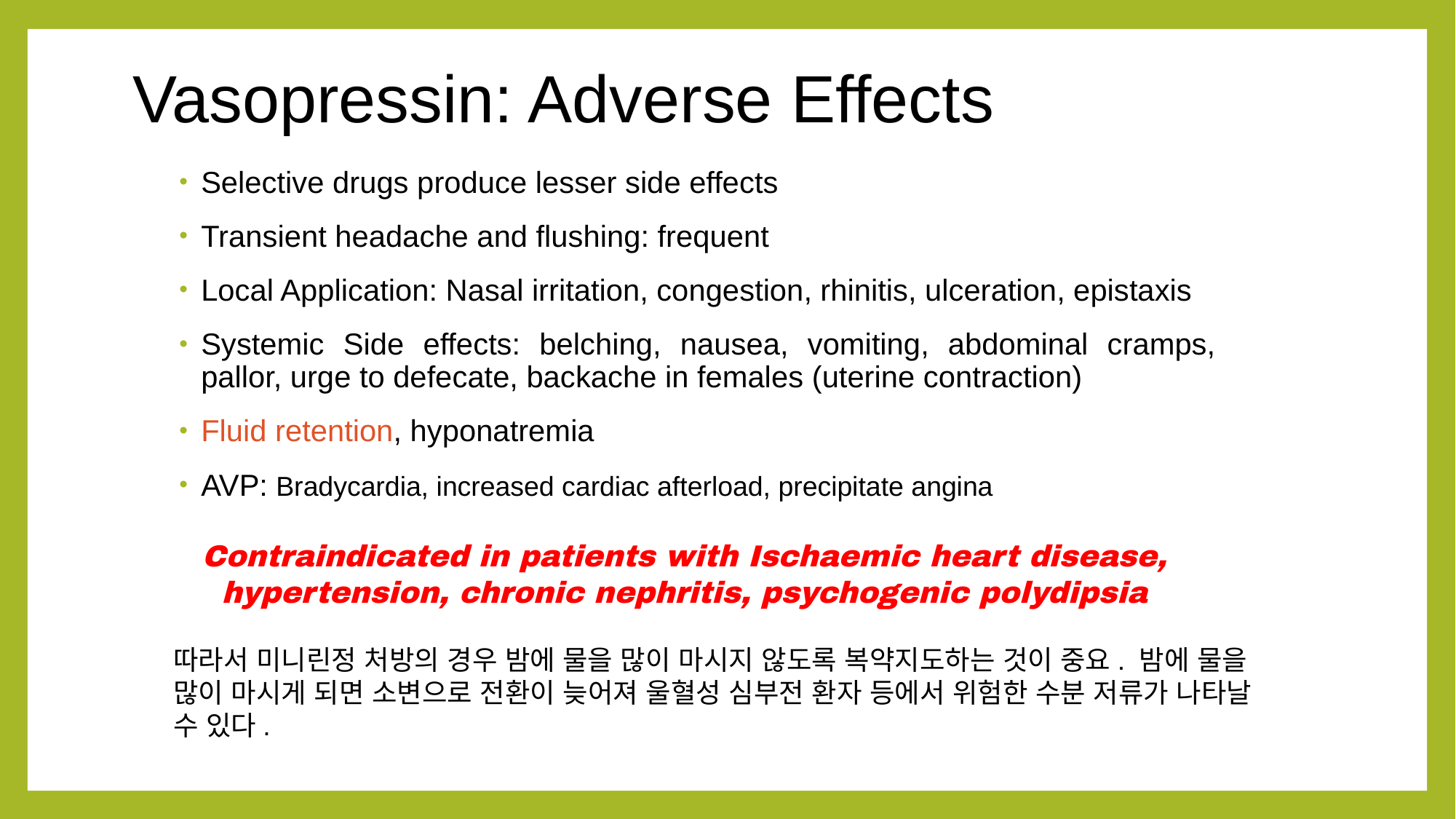

# Vasopressin: Adverse Effects
Selective drugs produce lesser side effects
Transient headache and flushing: frequent
Local Application: Nasal irritation, congestion, rhinitis, ulceration, epistaxis
Systemic Side effects: belching, nausea, vomiting, abdominal cramps, pallor, urge to defecate, backache in females (uterine contraction)
Fluid retention, hyponatremia
AVP: Bradycardia, increased cardiac afterload, precipitate angina
Contraindicated in patients with Ischaemic heart disease, hypertension, chronic nephritis, psychogenic polydipsia
따라서 미니린정 처방의 경우 밤에 물을 많이 마시지 않도록 복약지도하는 것이 중요. 밤에 물을 많이 마시게 되면 소변으로 전환이 늦어져 울혈성 심부전 환자 등에서 위험한 수분 저류가 나타날 수 있다.